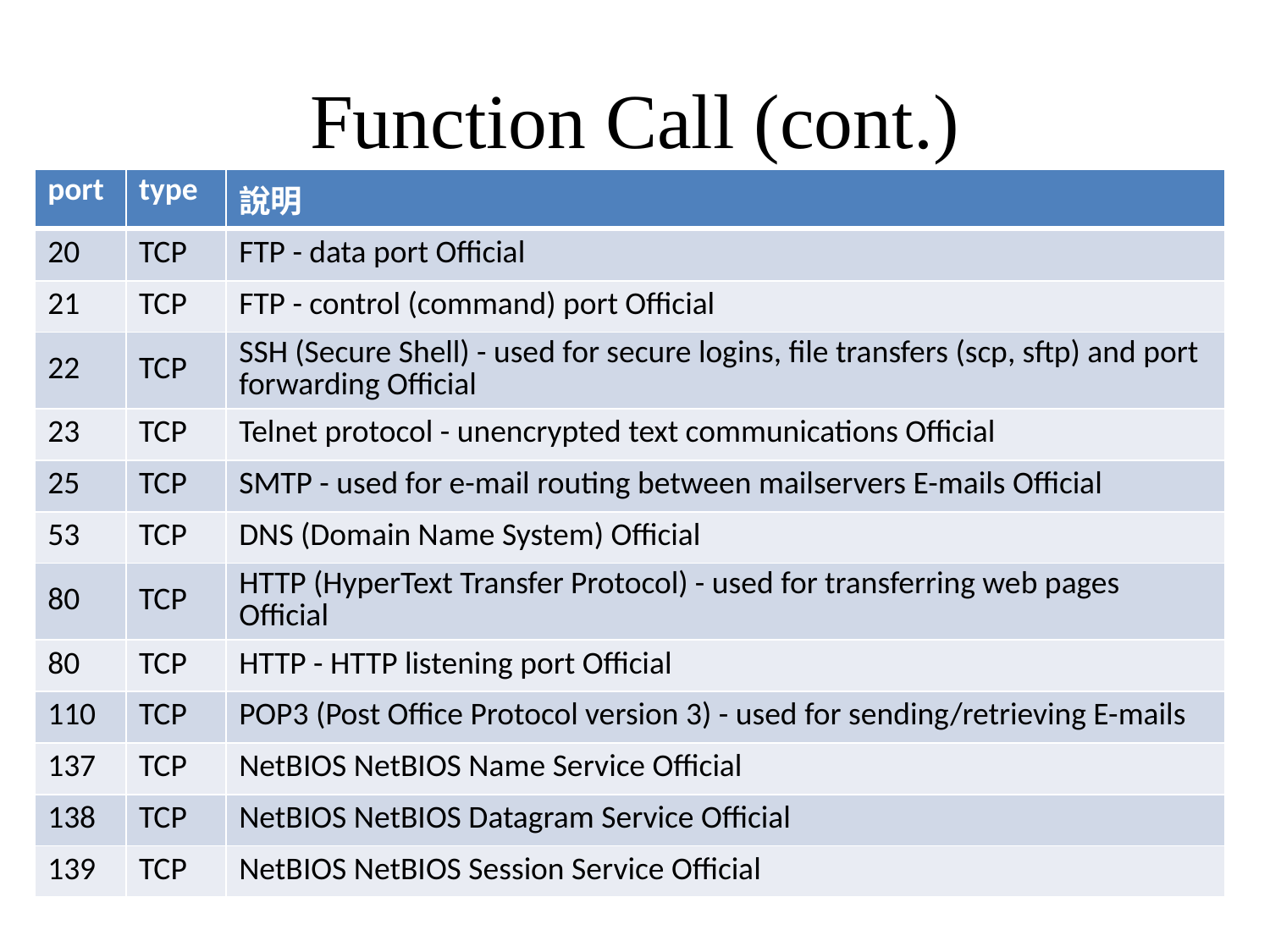

# Function Call (cont.)
| port | type | 說明 |
| --- | --- | --- |
| 20 | TCP | FTP - data port Official |
| 21 | TCP | FTP - control (command) port Official |
| 22 | TCP | SSH (Secure Shell) - used for secure logins, file transfers (scp, sftp) and port forwarding Official |
| 23 | TCP | Telnet protocol - unencrypted text communications Official |
| 25 | TCP | SMTP - used for e-mail routing between mailservers E-mails Official |
| 53 | TCP | DNS (Domain Name System) Official |
| 80 | TCP | HTTP (HyperText Transfer Protocol) - used for transferring web pages Official |
| 80 | TCP | HTTP - HTTP listening port Official |
| 110 | TCP | POP3 (Post Office Protocol version 3) - used for sending/retrieving E-mails |
| 137 | TCP | NetBIOS NetBIOS Name Service Official |
| 138 | TCP | NetBIOS NetBIOS Datagram Service Official |
| 139 | TCP | NetBIOS NetBIOS Session Service Official |